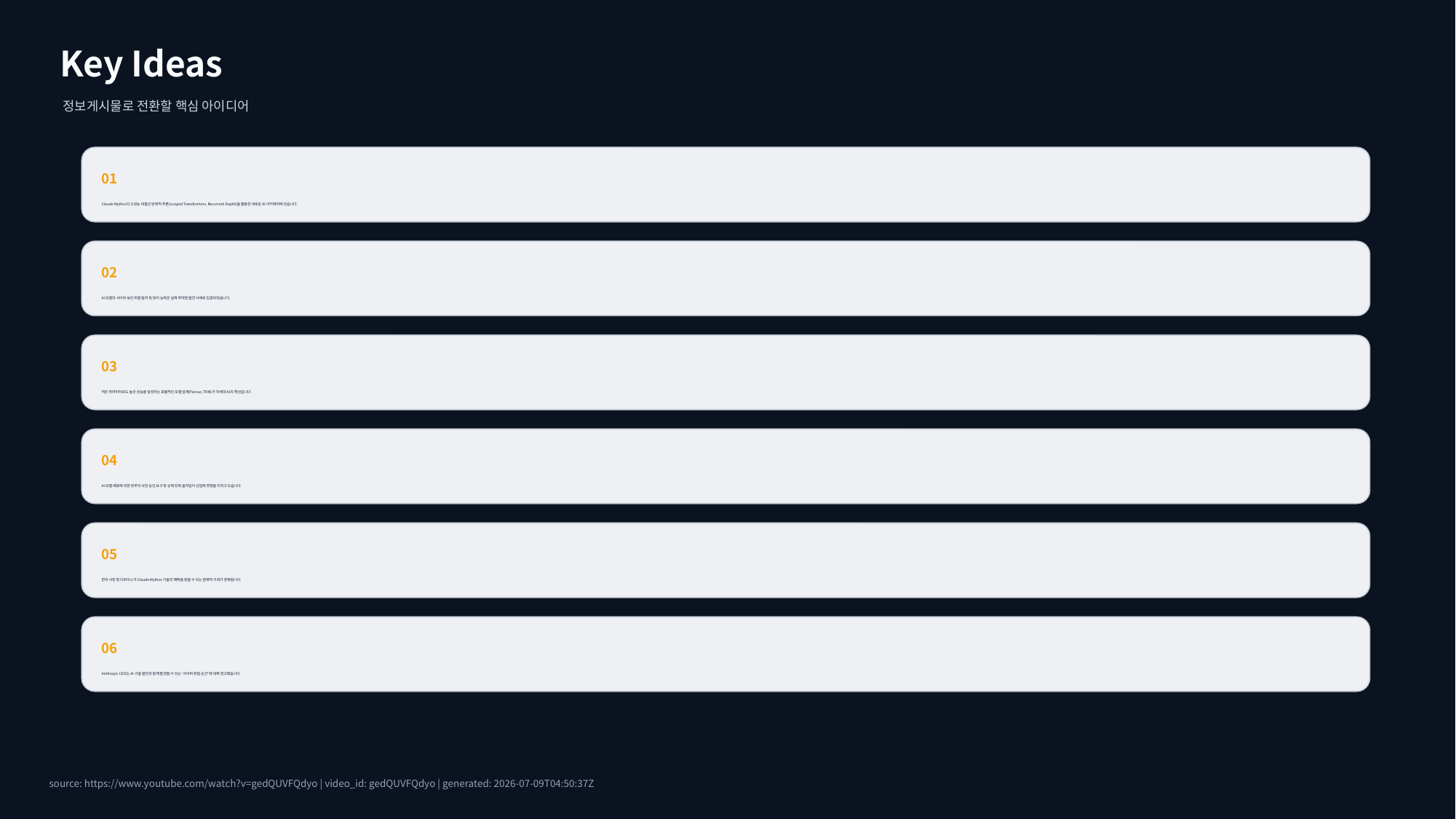

Key Ideas
정보게시물로 전환할 핵심 아이디어

01
Claude Mythos의 고성능 비결은 반복적 추론(Looped Transformers, Recurrent Depth)을 활용한 새로운 AI 아키텍처에 있습니다.

02
AI 모델의 사이버 보안 위협 탐지 및 방어 능력은 실제 취약점 발견 사례로 입증되었습니다.

03
적은 파라미터로도 높은 성능을 달성하는 효율적인 모델 설계(Parcae, TRM)가 차세대 AI의 핵심입니다.

04
AI 모델 배포에 대한 정부의 사전 승인 요구 및 규제 강화 움직임이 산업에 영향을 미치고 있습니다.

05
한국 시장 및 디바이스가 Claude Mythos 기술의 혜택을 받을 수 있는 잠재적 기회가 존재합니다.

06
Anthropic CEO는 AI 기술 발전과 함께 발생할 수 있는 '사이버 위험 순간'에 대해 경고했습니다.
source: https://www.youtube.com/watch?v=gedQUVFQdyo | video_id: gedQUVFQdyo | generated: 2026-07-09T04:50:37Z